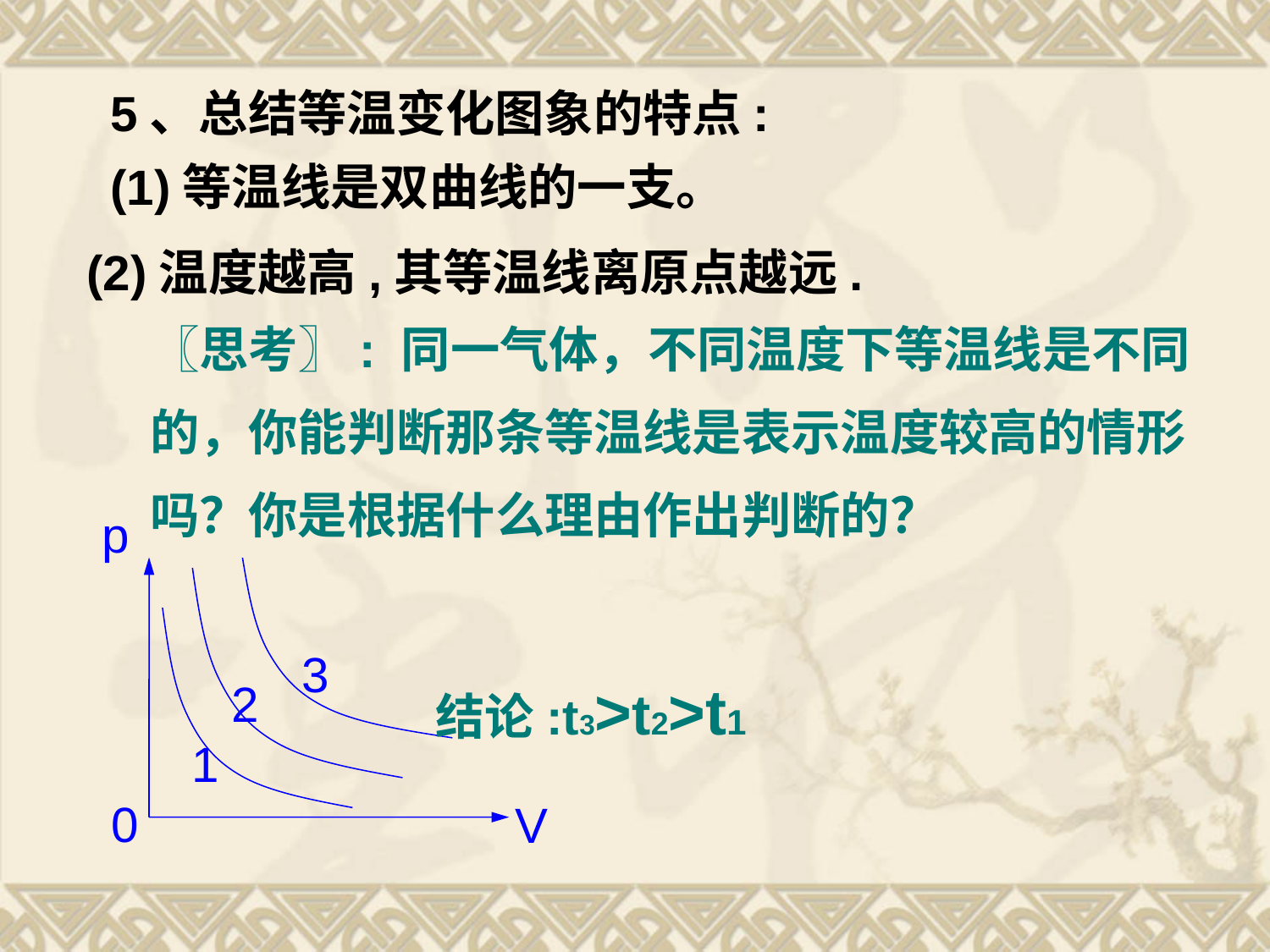

5、总结等温变化图象的特点:
(1)等温线是双曲线的一支。
(2)温度越高,其等温线离原点越远.
〖思考〗: 同一气体，不同温度下等温线是不同的，你能判断那条等温线是表示温度较高的情形吗？你是根据什么理由作出判断的？
p

V

3
2
1
0
结论:t3>t2>t1